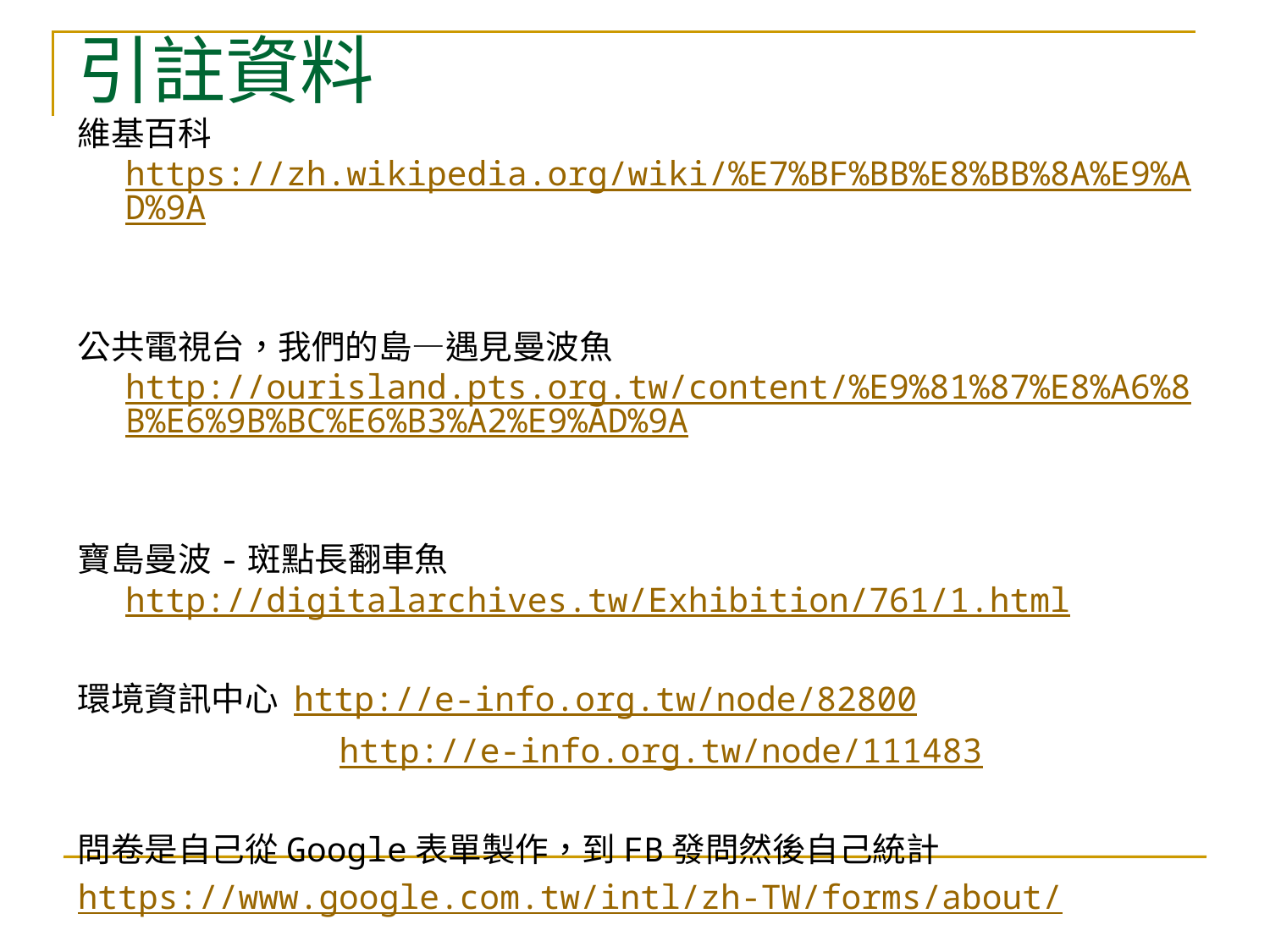

引註資料
維基百科 https://zh.wikipedia.org/wiki/%E7%BF%BB%E8%BB%8A%E9%AD%9A

公共電視台，我們的島—遇見曼波魚http://ourisland.pts.org.tw/content/%E9%81%87%E8%A6%8B%E6%9B%BC%E6%B3%A2%E9%AD%9A

寶島曼波-斑點長翻車魚 http://digitalarchives.tw/Exhibition/761/1.html

環境資訊中心 http://e-info.org.tw/node/82800
             http://e-info.org.tw/node/111483

問卷是自己從Google表單製作，到FB發問然後自己統計
https://www.google.com.tw/intl/zh-TW/forms/about/

水產試驗所 http://exhibition.tfrin.gov.tw/tfrin/main/index.aspx